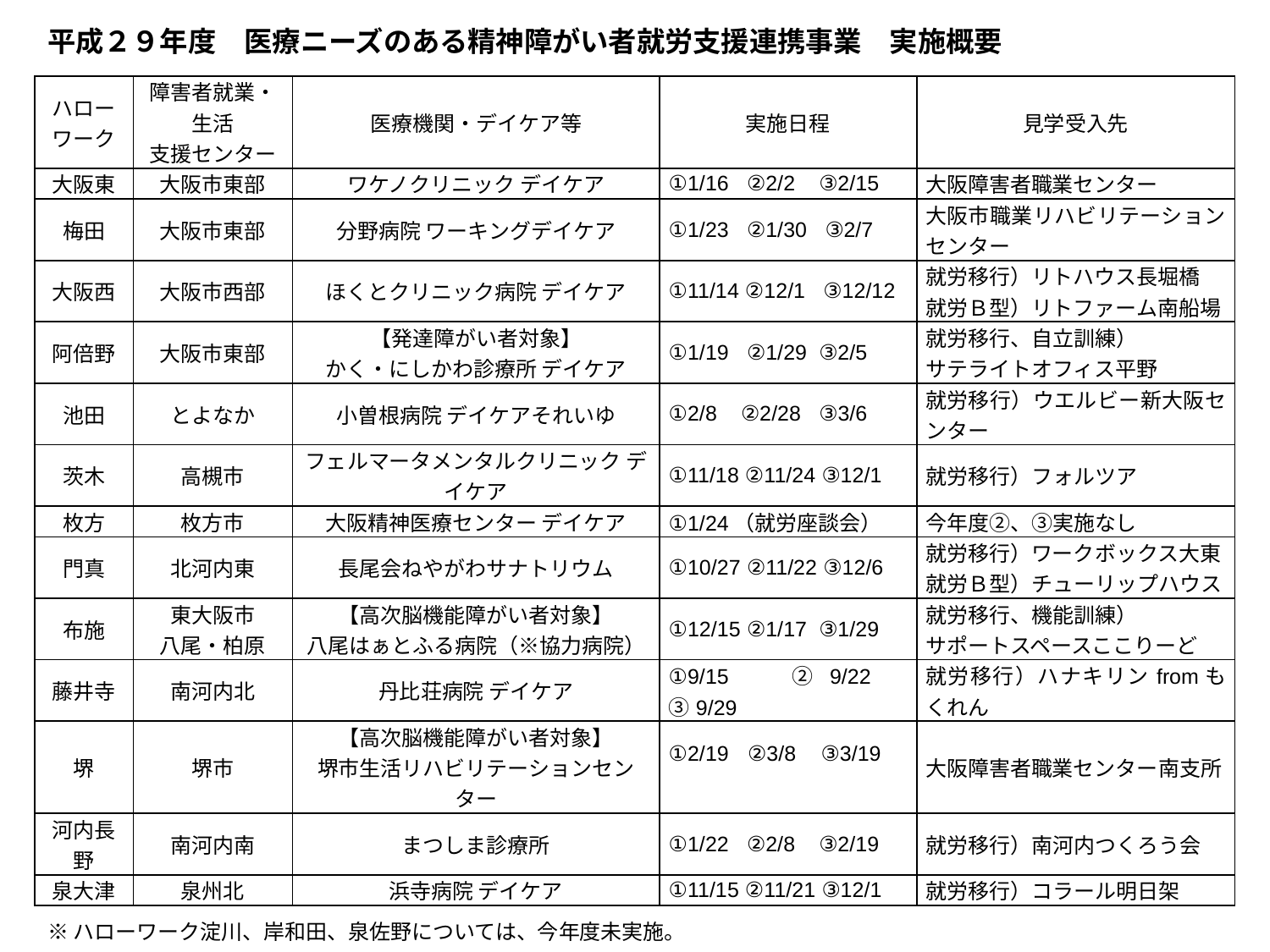

平成２９年度　医療ニーズのある精神障がい者就労支援連携事業　実施概要
| ハロー ワーク | 障害者就業・生活 支援センター | 医療機関・デイケア等 | 実施日程 | 見学受入先 |
| --- | --- | --- | --- | --- |
| 大阪東 | 大阪市東部 | ワケノクリニック デイケア | ①1/16 ②2/2 ③2/15 | 大阪障害者職業センター |
| 梅田 | 大阪市東部 | 分野病院 ワーキングデイケア | ①1/23 ②1/30 ③2/7 | 大阪市職業リハビリテーションセンター |
| 大阪西 | 大阪市西部 | ほくとクリニック病院 デイケア | ①11/14 ②12/1 ③12/12 | 就労移行）リトハウス長堀橋 就労Ｂ型）リトファーム南船場 |
| 阿倍野 | 大阪市東部 | 【発達障がい者対象】 かく・にしかわ診療所 デイケア | ①1/19 ②1/29 ③2/5 | 就労移行、自立訓練） サテライトオフィス平野 |
| 池田 | とよなか | 小曽根病院 デイケアそれいゆ | ①2/8 ②2/28 ③3/6 | 就労移行）ウエルビー新大阪センター |
| 茨木 | 高槻市 | フェルマータメンタルクリニック デイケア | ①11/18 ②11/24 ③12/1 | 就労移行）フォルツア |
| 枚方 | 枚方市 | 大阪精神医療センター デイケア | ①1/24（就労座談会） | 今年度②、③実施なし |
| 門真 | 北河内東 | 長尾会ねやがわサナトリウム | ①10/27 ②11/22 ③12/6 | 就労移行）ワークボックス大東 就労Ｂ型）チューリップハウス |
| 布施 | 東大阪市 八尾・柏原 | 【高次脳機能障がい者対象】 八尾はぁとふる病院（※協力病院） | ①12/15 ②1/17 ③1/29 | 就労移行、機能訓練） サポートスペースここりーど |
| 藤井寺 | 南河内北 | 丹比荘病院 デイケア | ①9/15　 ②9/22　 ③9/29 | 就労移行）ハナキリンfromもくれん |
| 堺 | 堺市 | 【高次脳機能障がい者対象】 堺市生活リハビリテーションセンター | ①2/19 ②3/8 ③3/19 | 大阪障害者職業センター南支所 |
| 河内長野 | 南河内南 | まつしま診療所 | ①1/22 ②2/8 ③2/19 | 就労移行）南河内つくろう会 |
| 泉大津 | 泉州北 | 浜寺病院 デイケア | ①11/15 ②11/21 ③12/1 | 就労移行）コラール明日架 |
※ハローワーク淀川、岸和田、泉佐野については、今年度未実施。